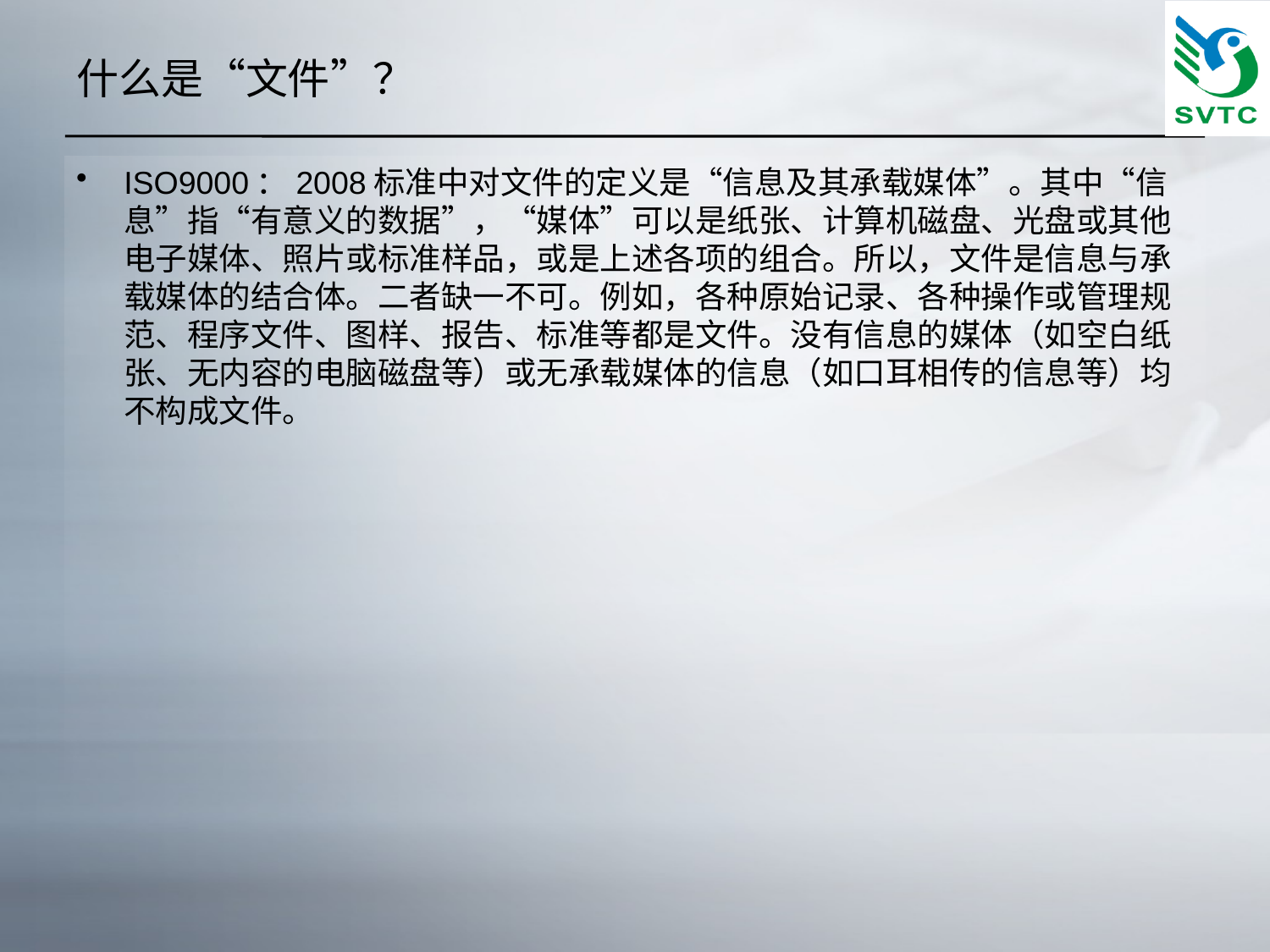

# 什么是“文件”？
ISO9000：2008标准中对文件的定义是“信息及其承载媒体”。其中“信息”指“有意义的数据”，“媒体”可以是纸张、计算机磁盘、光盘或其他电子媒体、照片或标准样品，或是上述各项的组合。所以，文件是信息与承载媒体的结合体。二者缺一不可。例如，各种原始记录、各种操作或管理规范、程序文件、图样、报告、标准等都是文件。没有信息的媒体（如空白纸张、无内容的电脑磁盘等）或无承载媒体的信息（如口耳相传的信息等）均不构成文件。